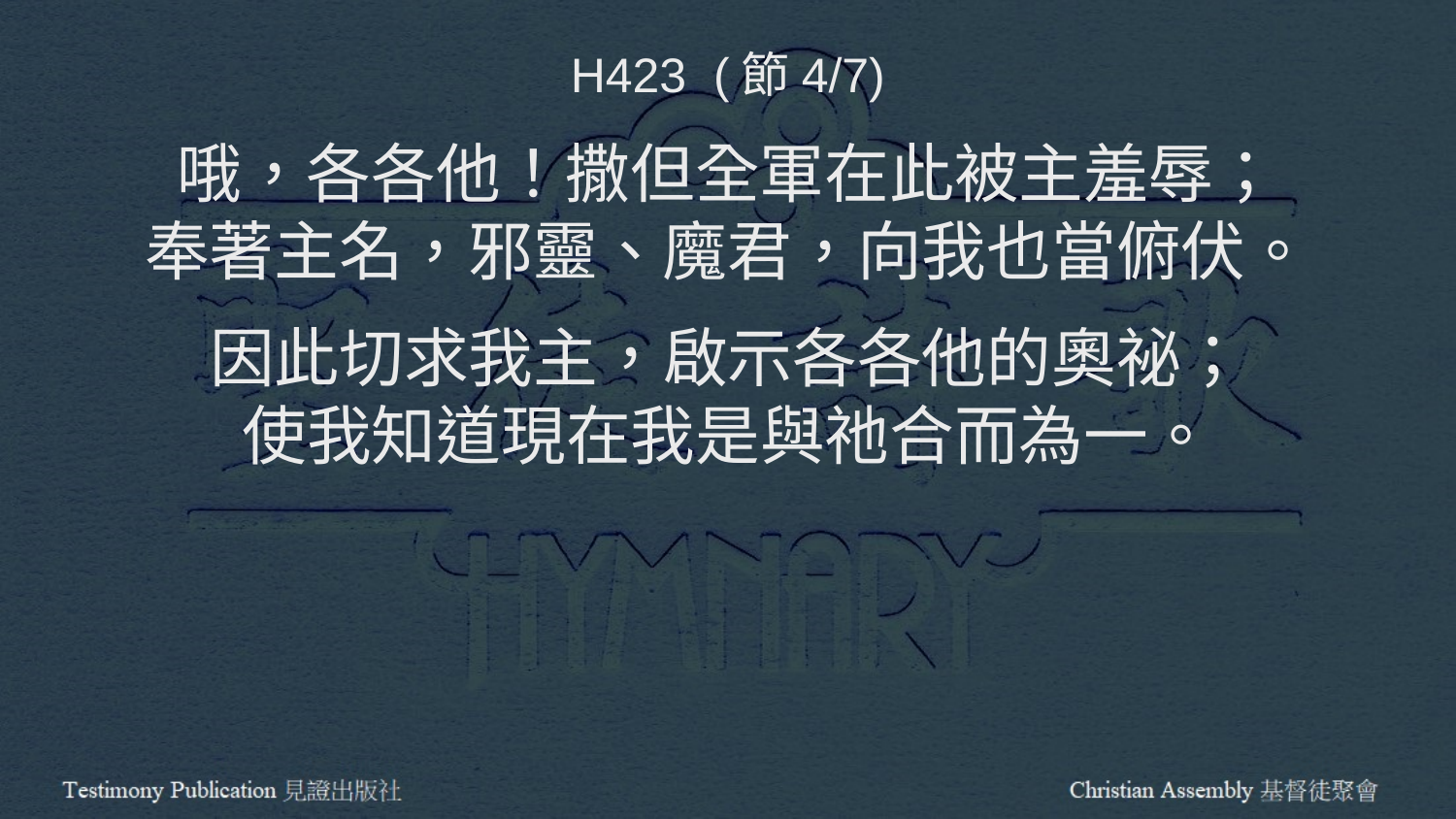

H423  (節4/7)

哦，各各他！撒但全軍在此被主羞辱；
奉著主名，邪靈、魔君，向我也當俯伏。

因此切求我主，啟示各各他的奧祕；
使我知道現在我是與祂合而為一。